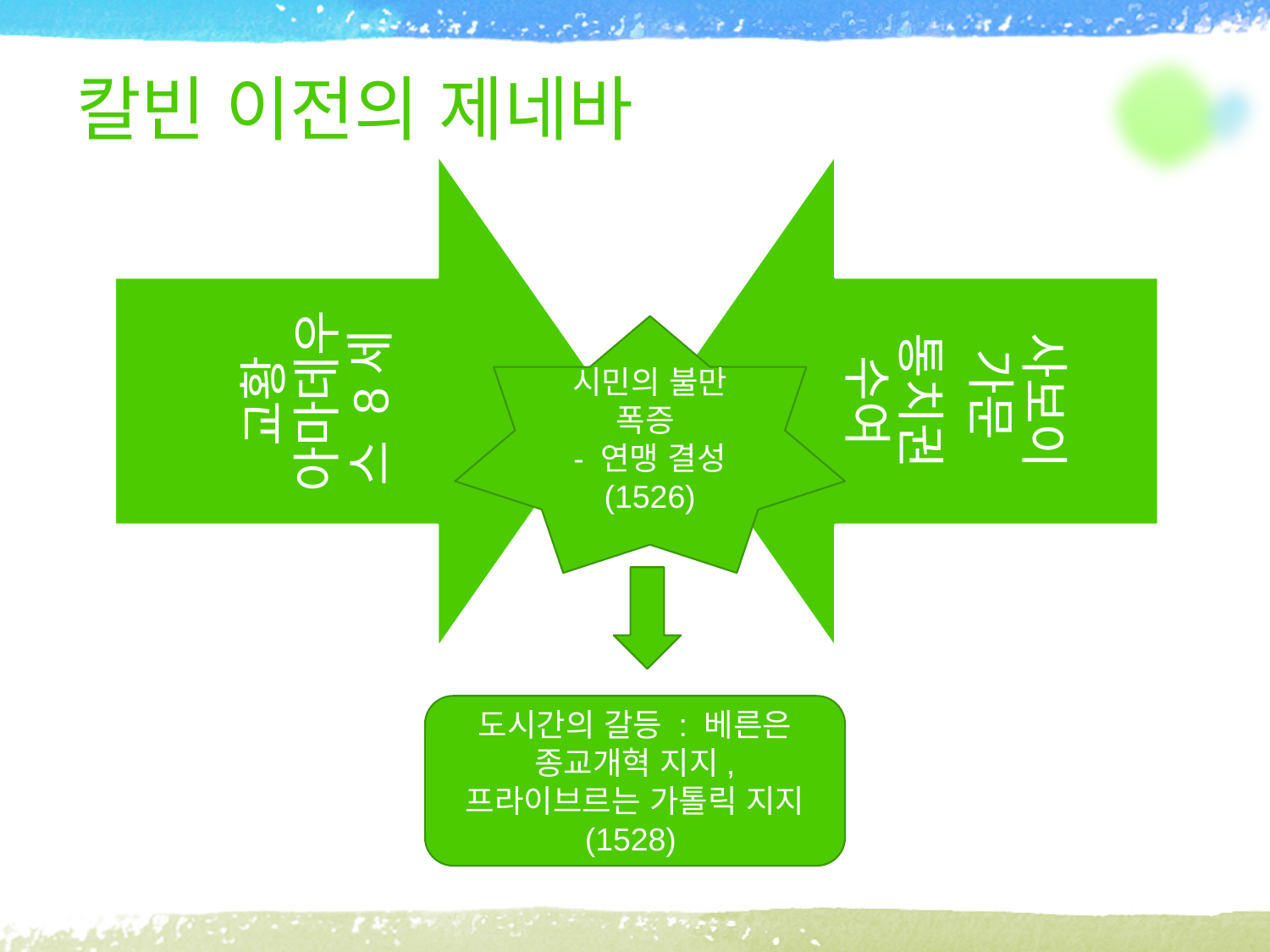

# 칼빈 이전의 제네바
교황 아마데우스 8세
사보이 가문
통치권 수여
시민의 불만 폭증
- 연맹 결성 (1526)

도시간의 갈등 : 베른은 종교개혁 지지, 프라이브르는 가톨릭 지지 (1528)